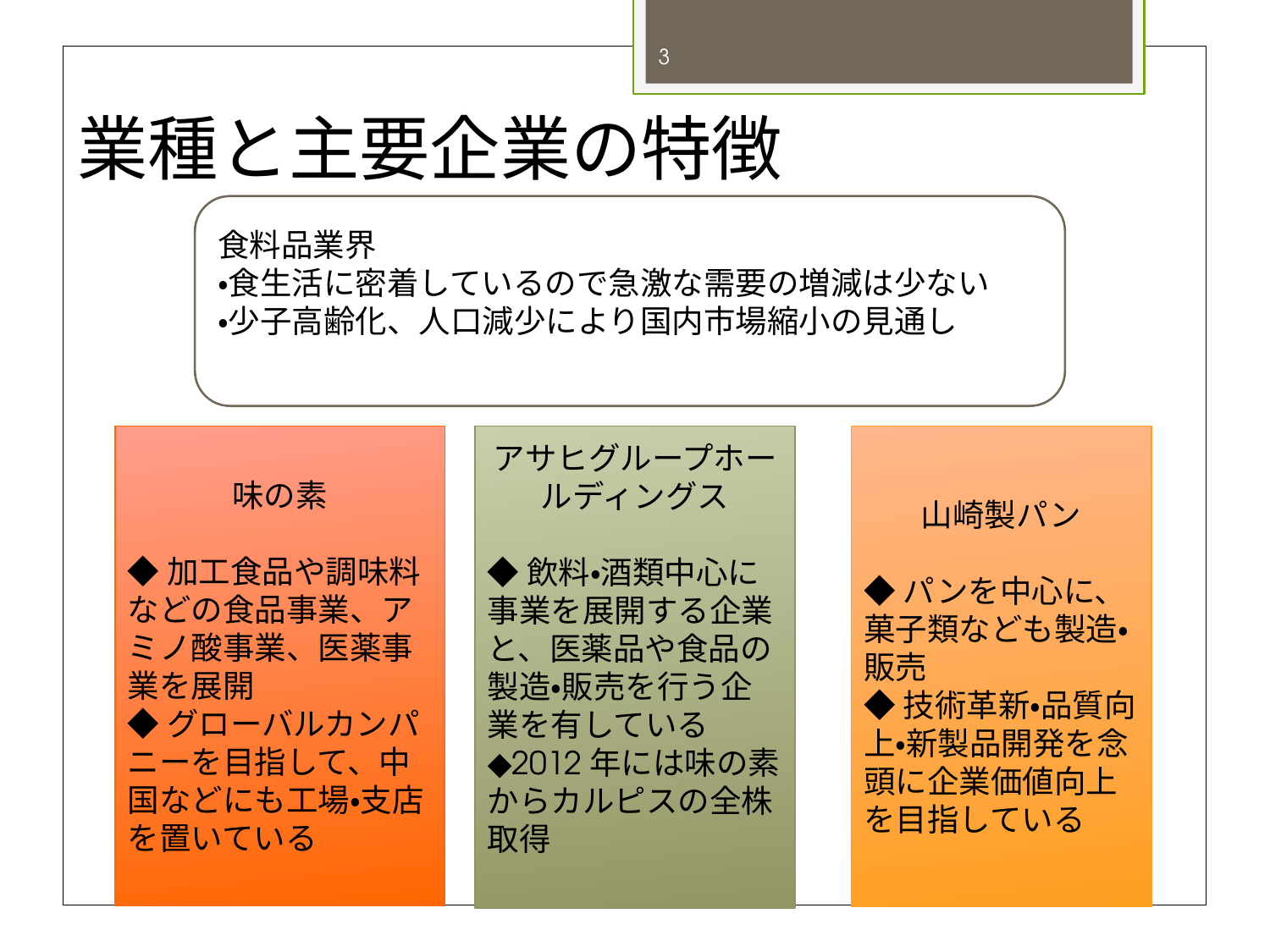

3
# 業種と主要企業の特徴
食料品業界
・食生活に密着しているので急激な需要の増減は少ない
・少子高齢化、人口減少により国内市場縮小の見通し

アサヒグループホールディングス

◆飲料・酒類中心に事業を展開する企業と、医薬品や食品の製造・販売を行う企業を有している
◆2012年には味の素からカルピスの全株取得

味の素

◆加工食品や調味料などの食品事業、アミノ酸事業、医薬事業を展開
◆グローバルカンパニーを目指して、中国などにも工場・支店を置いている

山崎製パン

◆パンを中心に、菓子類なども製造・販売
◆技術革新・品質向上・新製品開発を念頭に企業価値向上を目指している